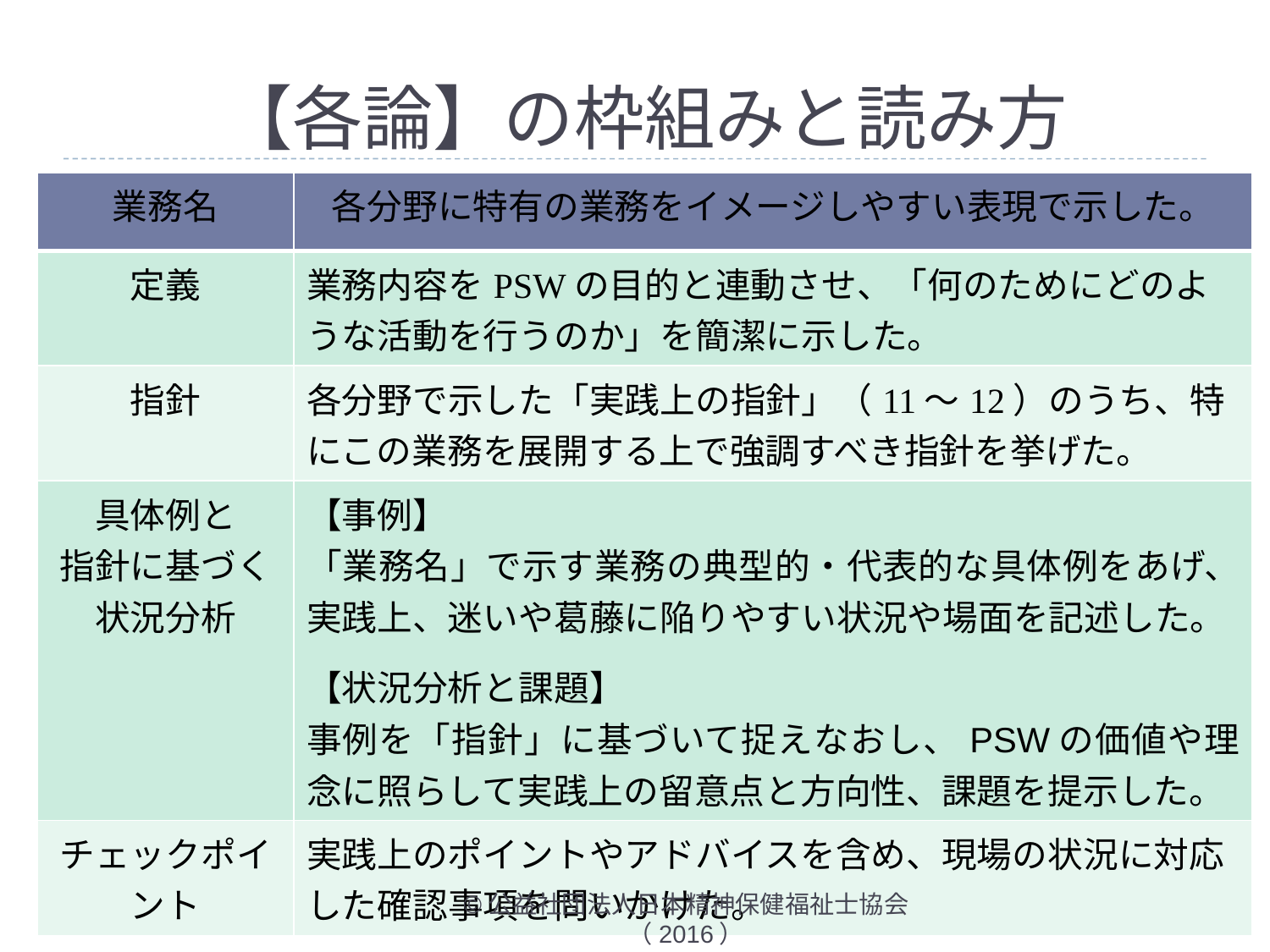

# 【各論】の枠組みと読み方
| 業務名 | 各分野に特有の業務をイメージしやすい表現で示した。 |
| --- | --- |
| 定義 | 業務内容をPSWの目的と連動させ、「何のためにどのような活動を行うのか」を簡潔に示した。 |
| 指針 | 各分野で示した「実践上の指針」（11～12）のうち、特にこの業務を展開する上で強調すべき指針を挙げた。 |
| 具体例と 指針に基づく 状況分析 | 【事例】 「業務名」で示す業務の典型的・代表的な具体例をあげ、実践上、迷いや葛藤に陥りやすい状況や場面を記述した。 【状況分析と課題】 事例を「指針」に基づいて捉えなおし、PSWの価値や理念に照らして実践上の留意点と方向性、課題を提示した。 |
| チェックポイント | 実践上のポイントやアドバイスを含め、現場の状況に対応した確認事項を問いかけた。 |
48
©公益社団法人日本精神保健福祉士協会（2016）